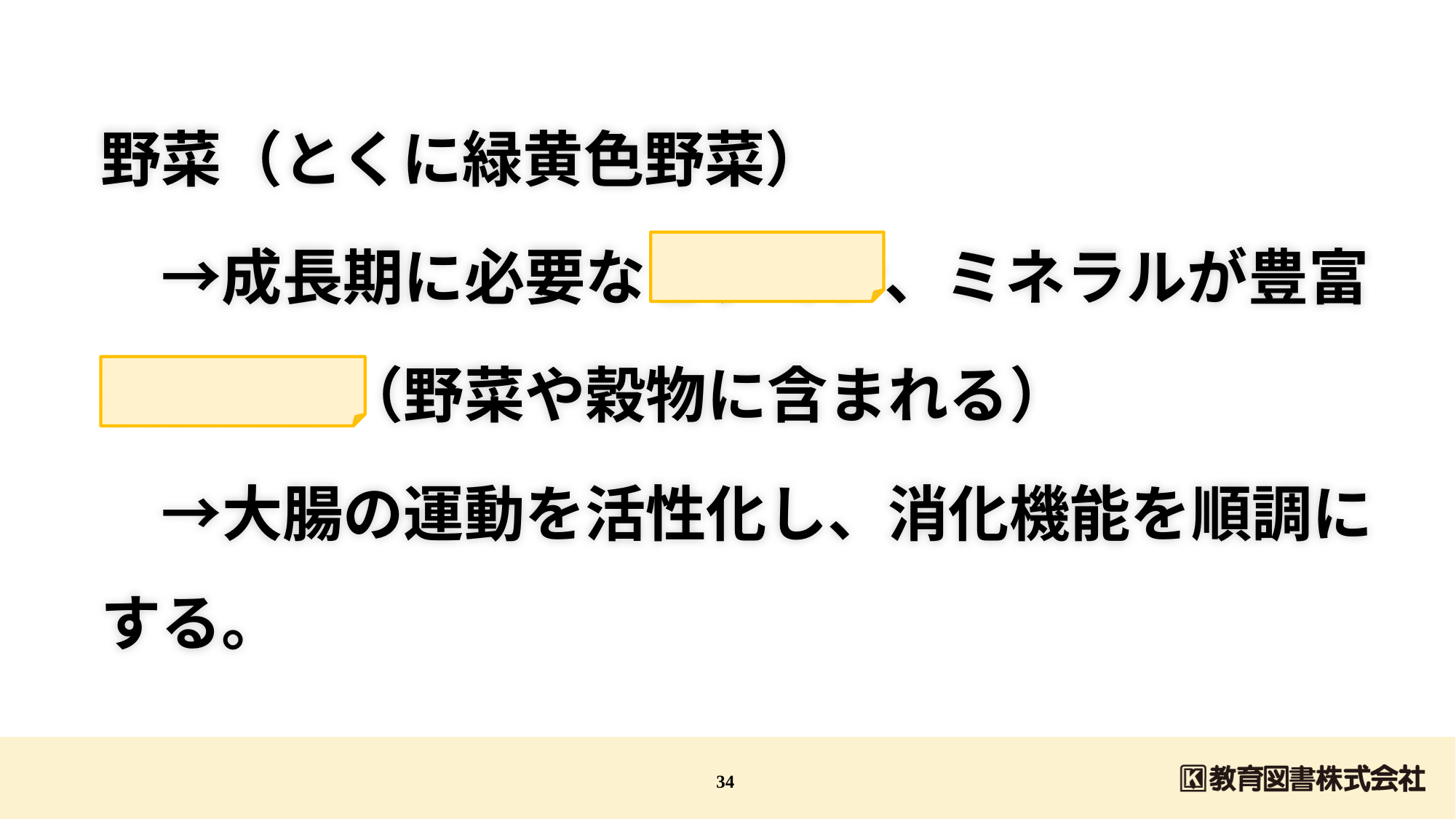

野菜（とくに緑黄色野菜）
　→成長期に必要なビタミン、ミネラルが豊富
食物繊維（野菜や穀物に含まれる）
　→大腸の運動を活性化し、消化機能を順調にする。

34